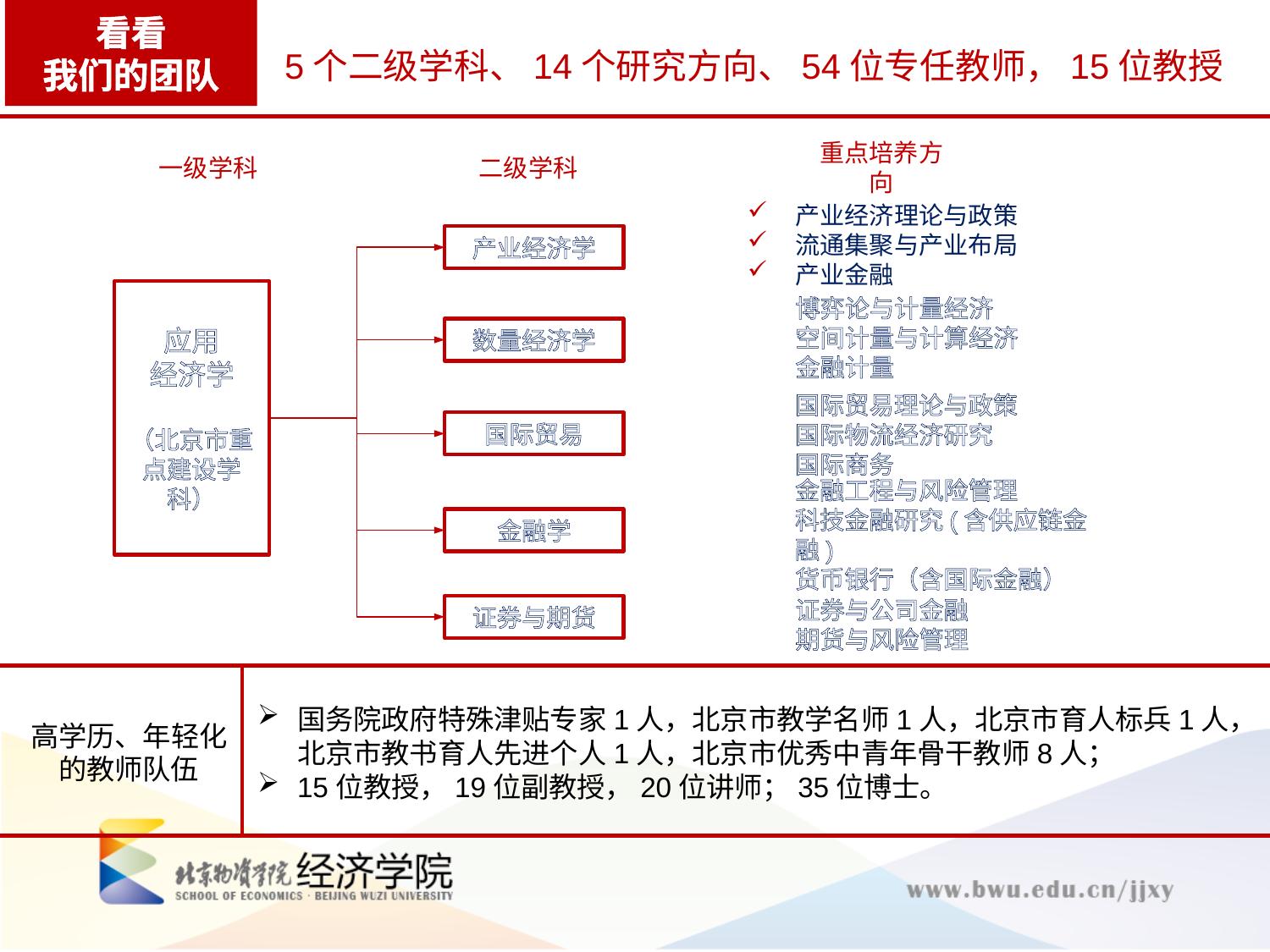

看看
我们的团队
# 5个二级学科、14个研究方向、54位专任教师，15位教授
一级学科
二级学科
重点培养方向
产业经济理论与政策
流通集聚与产业布局
产业金融
产业经济学
应用
经济学

（北京市重点建设学科）
博弈论与计量经济
空间计量与计算经济
金融计量
数量经济学
国际贸易理论与政策
国际物流经济研究
国际商务
国际贸易
金融工程与风险管理
科技金融研究(含供应链金融)
货币银行（含国际金融）
金融学
证券与公司金融
期货与风险管理
证券与期货
高学历、年轻化
的教师队伍
国务院政府特殊津贴专家1人，北京市教学名师1人，北京市育人标兵1人，北京市教书育人先进个人1人，北京市优秀中青年骨干教师8人；
15位教授，19位副教授，20位讲师；35位博士。